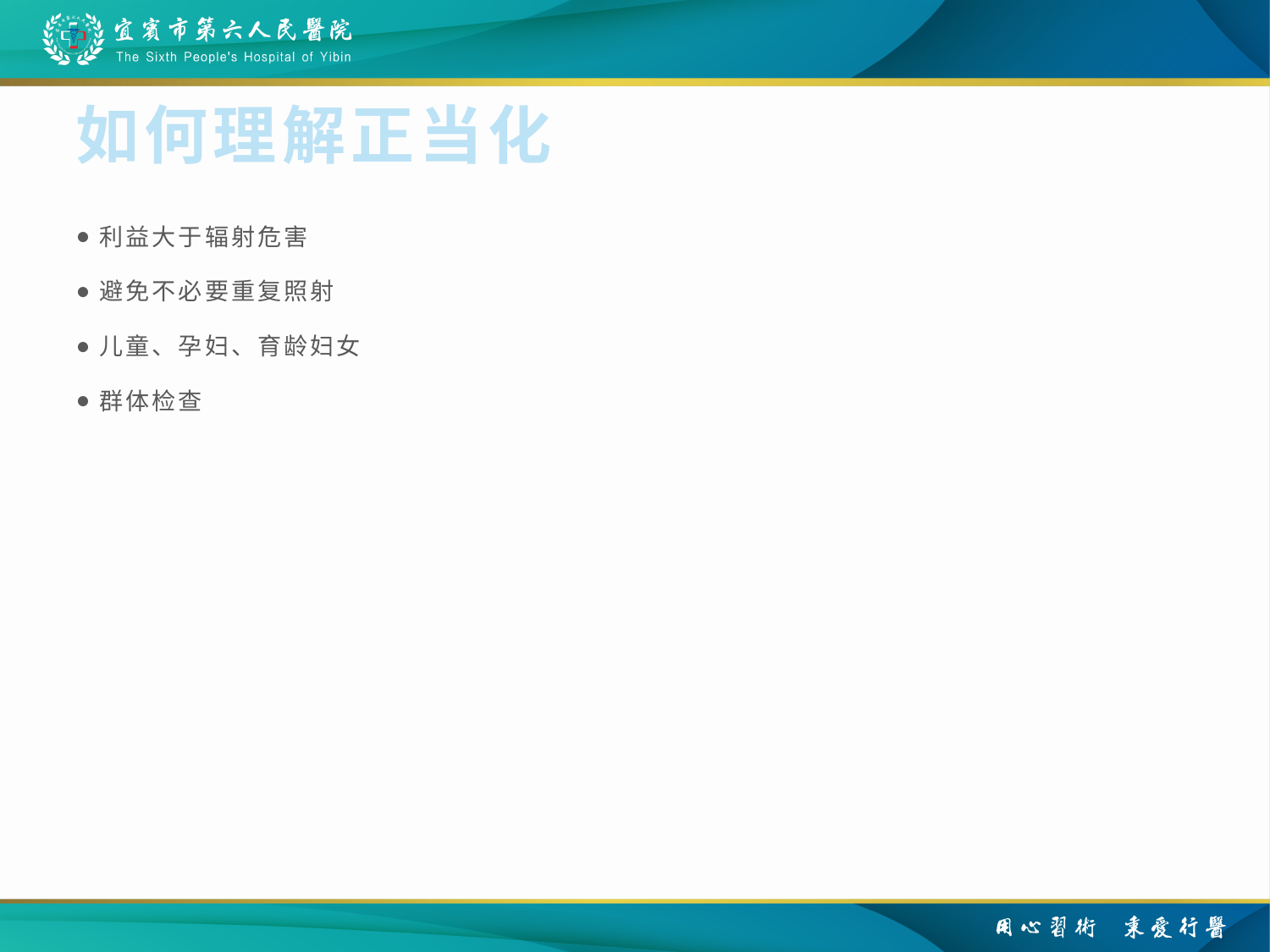

# 如何理解正当化
利益大于辐射危害
避免不必要重复照射
儿童、孕妇、育龄妇女
群体检查